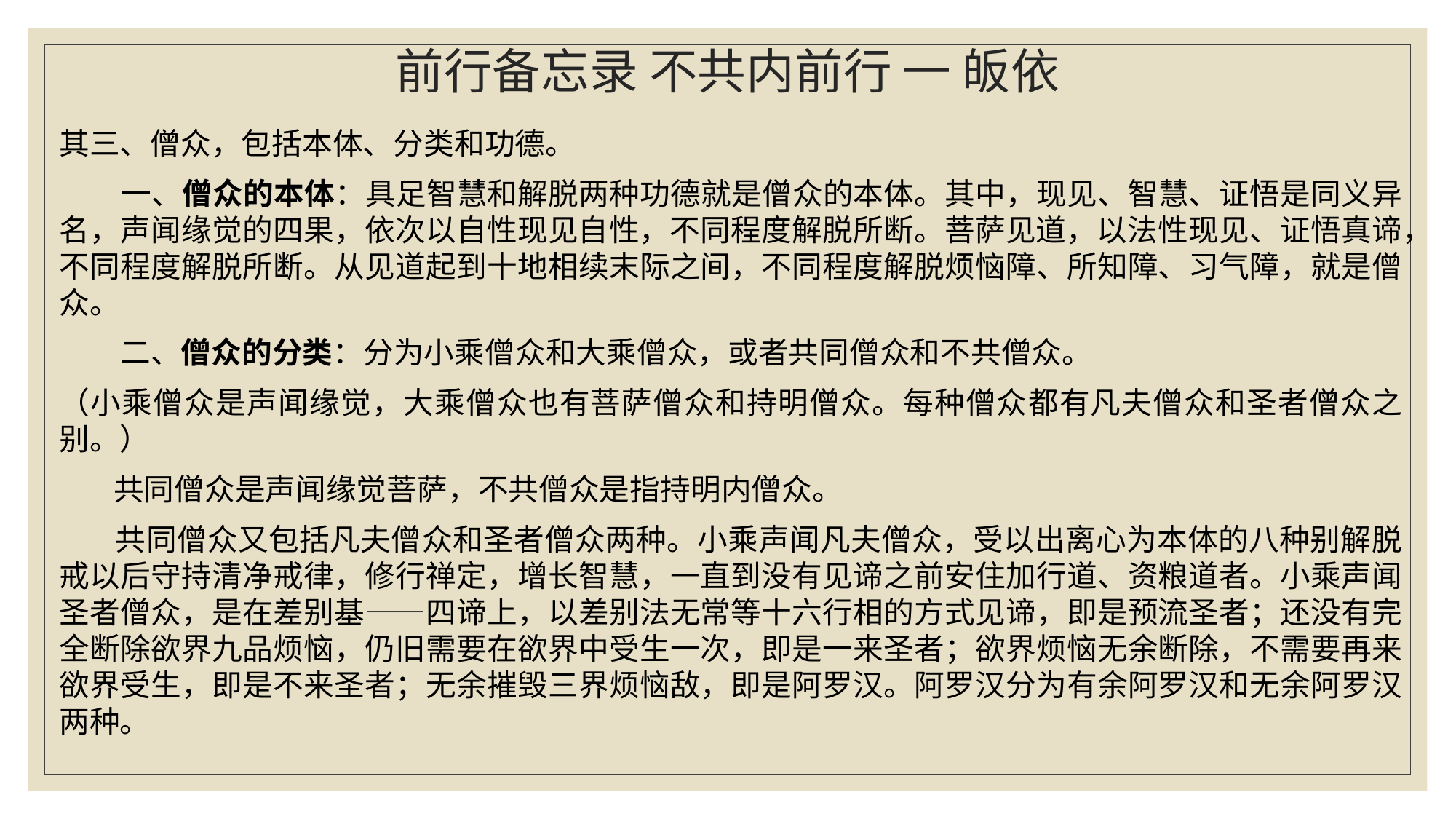

# 前行备忘录 不共内前行 一 皈依
其三、僧众，包括本体、分类和功德。
        一、僧众的本体：具足智慧和解脱两种功德就是僧众的本体。其中，现见、智慧、证悟是同义异名，声闻缘觉的四果，依次以自性现见自性，不同程度解脱所断。菩萨见道，以法性现见、证悟真谛，不同程度解脱所断。从见道起到十地相续末际之间，不同程度解脱烦恼障、所知障、习气障，就是僧众。
        二、僧众的分类：分为小乘僧众和大乘僧众，或者共同僧众和不共僧众。
（小乘僧众是声闻缘觉，大乘僧众也有菩萨僧众和持明僧众。每种僧众都有凡夫僧众和圣者僧众之别。）
       共同僧众是声闻缘觉菩萨，不共僧众是指持明内僧众。
       共同僧众又包括凡夫僧众和圣者僧众两种。小乘声闻凡夫僧众，受以出离心为本体的八种别解脱戒以后守持清净戒律，修行禅定，增长智慧，一直到没有见谛之前安住加行道、资粮道者。小乘声闻圣者僧众，是在差别基——四谛上，以差别法无常等十六行相的方式见谛，即是预流圣者；还没有完全断除欲界九品烦恼，仍旧需要在欲界中受生一次，即是一来圣者；欲界烦恼无余断除，不需要再来欲界受生，即是不来圣者；无余摧毁三界烦恼敌，即是阿罗汉。阿罗汉分为有余阿罗汉和无余阿罗汉两种。